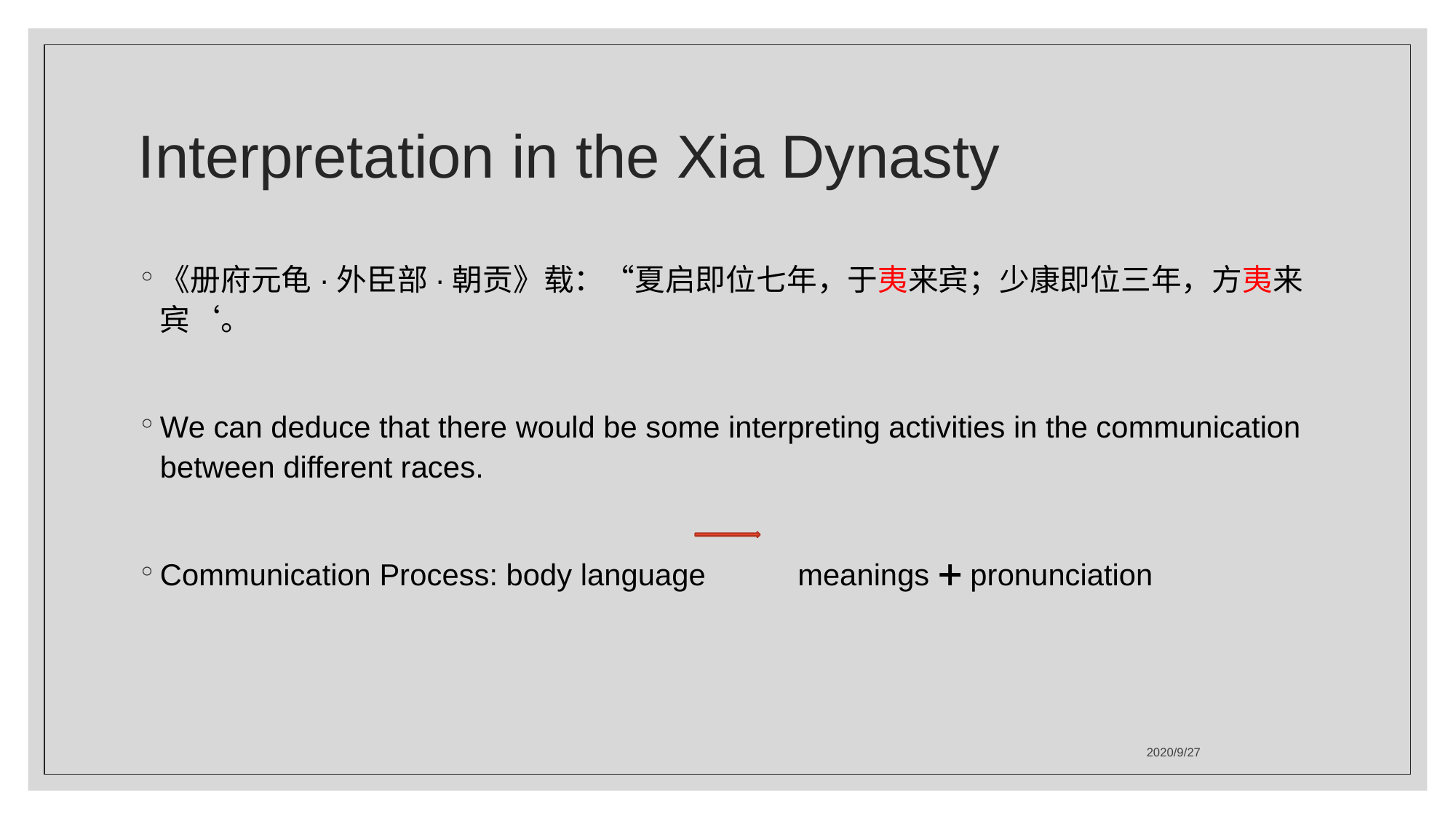

# Interpretation in the Xia Dynasty
《册府元龟·外臣部·朝贡》载：“夏启即位七年，于夷来宾；少康即位三年，方夷来宾‘。

We can deduce that there would be some interpreting activities in the communication between different races.

Communication Process: body language           meanings ➕ pronunciation

2020/9/27